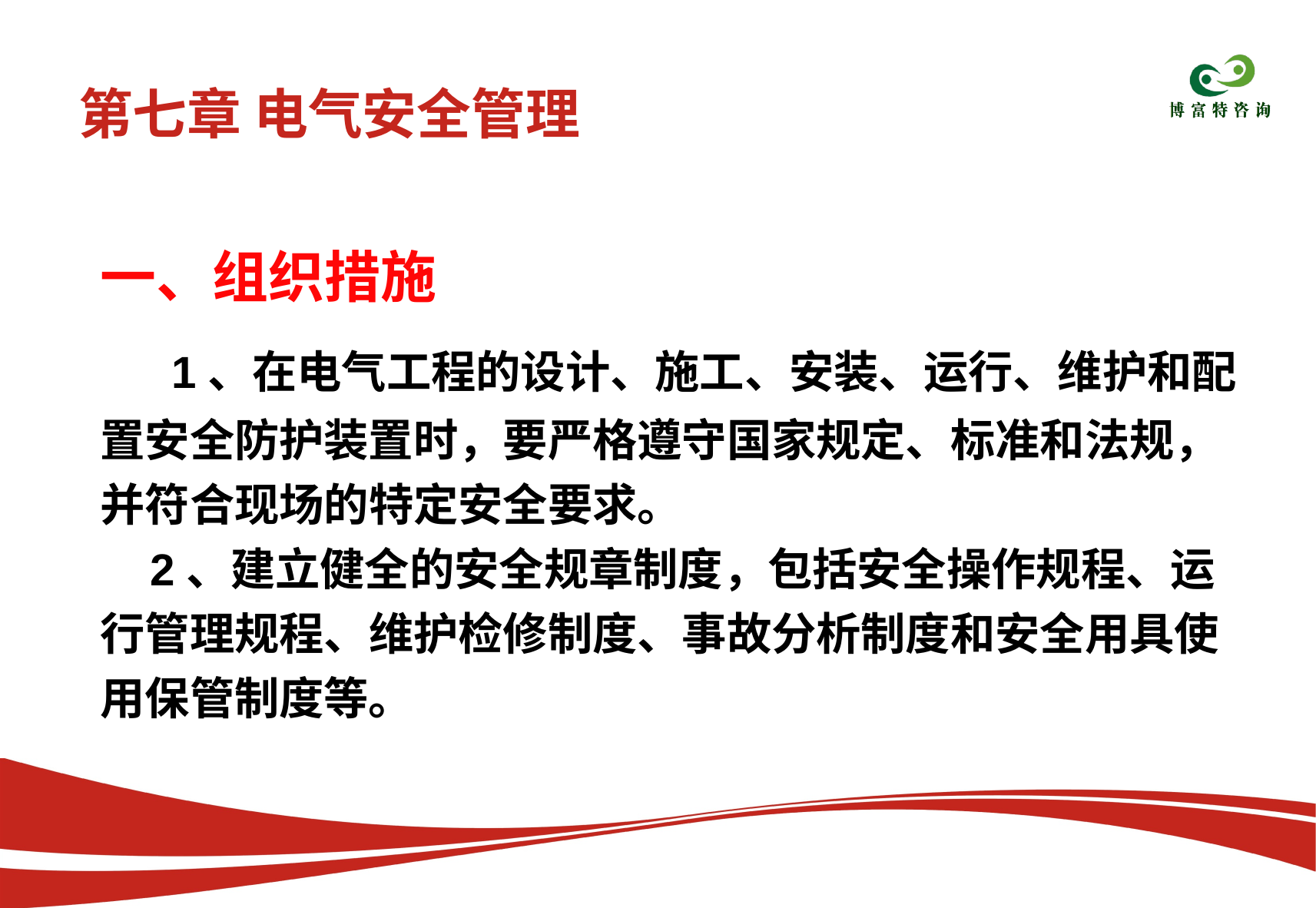

60
# 第七章 电气安全管理
一、组织措施
    1、在电气工程的设计、施工、安装、运行、维护和配置安全防护装置时，要严格遵守国家规定、标准和法规，并符合现场的特定安全要求。
    2、建立健全的安全规章制度，包括安全操作规程、运行管理规程、维护检修制度、事故分析制度和安全用具使用保管制度等。